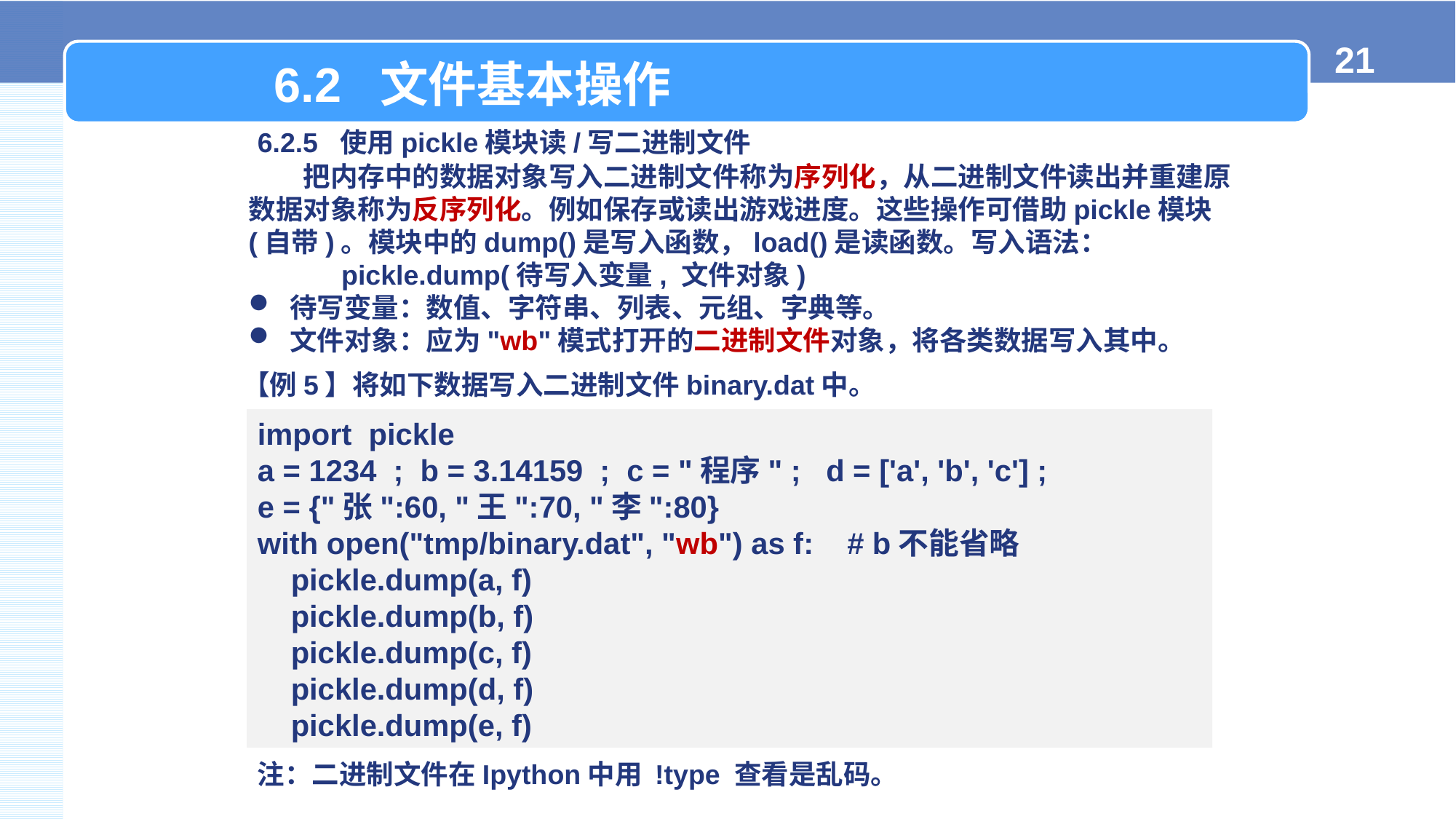

6.2  文件基本操作
6.2.5  使用pickle模块读/写二进制文件
把内存中的数据对象写入二进制文件称为序列化，从二进制文件读出并重建原数据对象称为反序列化。例如保存或读出游戏进度。这些操作可借助pickle模块(自带)。模块中的dump()是写入函数，load()是读函数。写入语法：
     pickle.dump(待写入变量, 文件对象)
待写变量：数值、字符串、列表、元组、字典等。
文件对象：应为"wb"模式打开的二进制文件对象，将各类数据写入其中。
【例5】将如下数据写入二进制文件binary.dat中。
import  pickle
a = 1234  ;  b = 3.14159  ;  c = "程序" ;   d = ['a', 'b', 'c'] ;
e = {"张":60, "王":70, "李":80}
with open("tmp/binary.dat", "wb") as f:    # b不能省略
    pickle.dump(a, f)
    pickle.dump(b, f)
    pickle.dump(c, f)
    pickle.dump(d, f)
    pickle.dump(e, f)
注：二进制文件在Ipython中用 !type 查看是乱码。